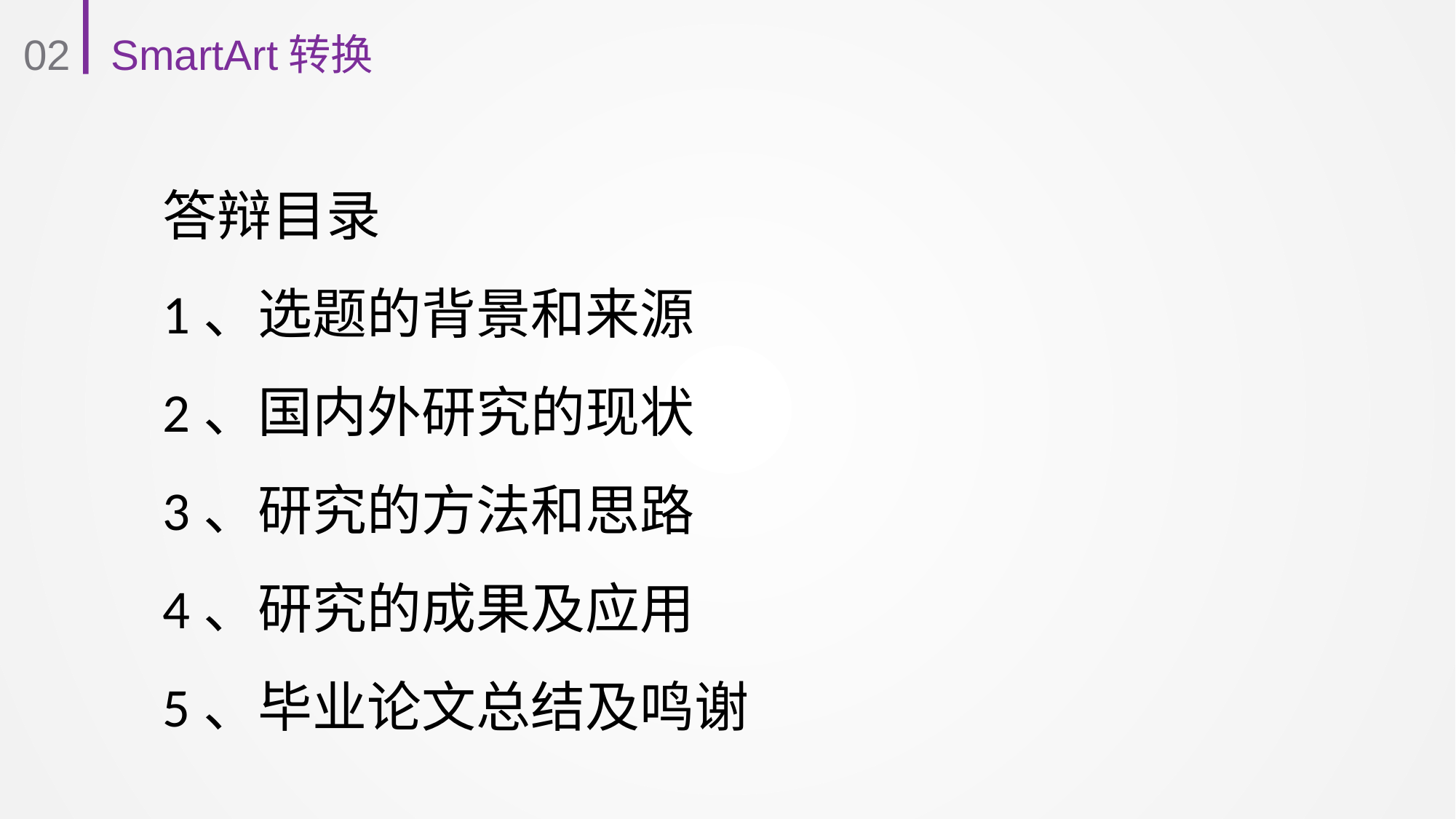

02
SmartArt转换
答辩目录
1、选题的背景和来源
2、国内外研究的现状
3、研究的方法和思路
4、研究的成果及应用
5、毕业论文总结及鸣谢